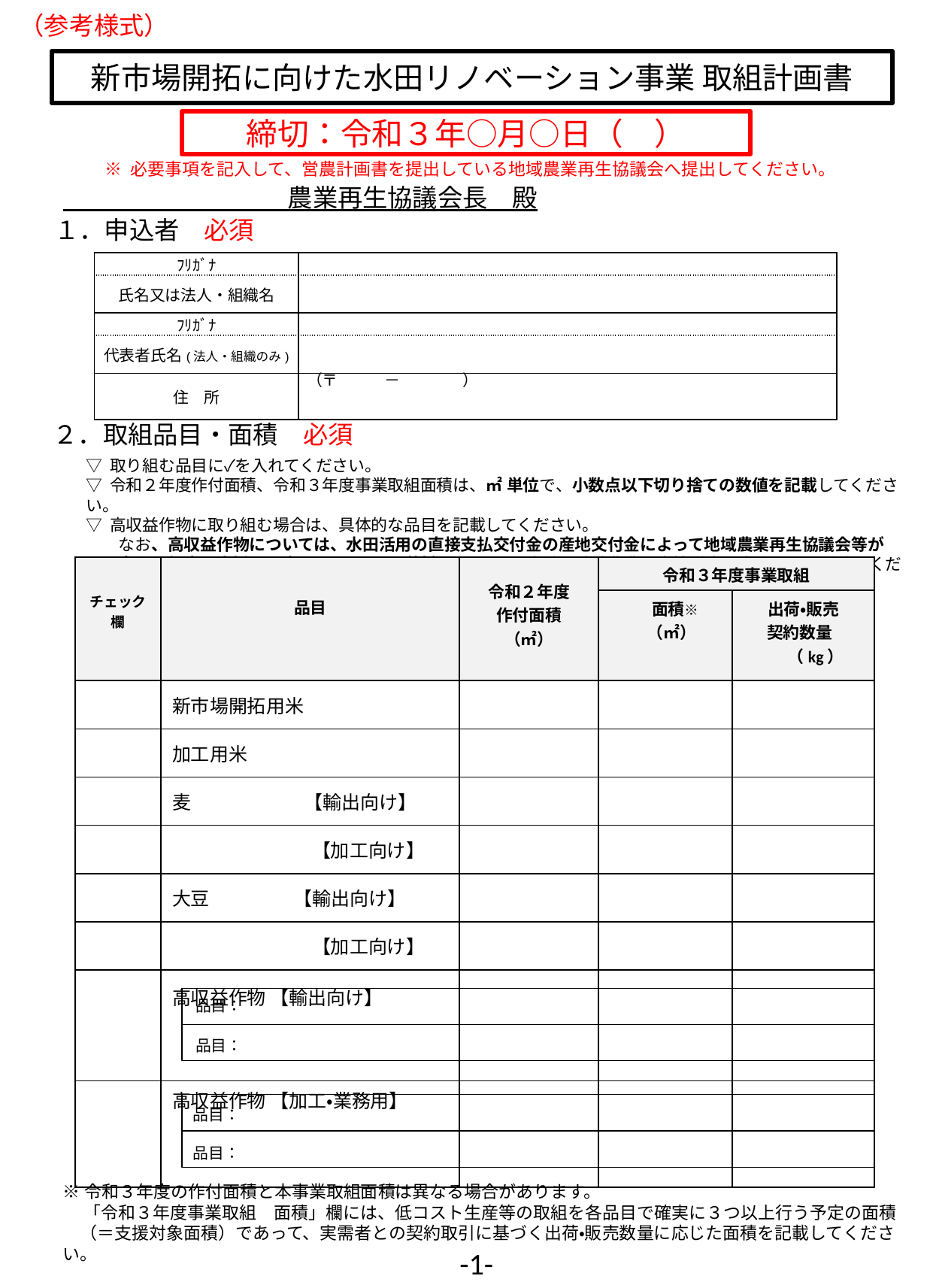

（参考様式）
新市場開拓に向けた水田リノベーション事業 取組計画書
締切：令和３年○月○日（　）
※ 必要事項を記入して、営農計画書を提出している地域農業再生協議会へ提出してください。
　　　　　　　　　農業再生協議会長　殿

１．申込者　必須
| ﾌﾘｶﾞﾅ |  |
| --- | --- |
| 氏名又は法人・組織名 |  |
| ﾌﾘｶﾞﾅ |  |
| 代表者氏名(法人・組織のみ) |  |
| 住　所 | （〒　　　－　　　　） |
２．取組品目・面積　必須
▽ 取り組む品目に✓を入れてください。
▽ 令和２年度作付面積、令和３年度事業取組面積は、㎡単位で、小数点以下切り捨ての数値を記載してください。
▽ 高収益作物に取り組む場合は、具体的な品目を記載してください。
　　なお、高収益作物については、水田活用の直接支払交付金の産地交付金によって地域農業再生協議会等が
　　令和３年度に支援を予定している品目が対象ですので、事前に地域農業再生協議会の事務局までご確認ください。

| チェック欄 | 品目 | 令和２年度 作付面積 （㎡） | 令和３年度事業取組 |  |
| --- | --- | --- | --- | --- |
|  |  |  | 面積※ （㎡） | 出荷・販売 契約数量 （kg） |
|  | 新市場開拓用米 |  |  |  |
|  | 加工用米 |  |  |  |
|  | 麦　　　　　　【輸出向け】 |  |  |  |
|  | 【加工向け】 |  |  |  |
|  | 大豆 　　　 　【輸出向け】 |  |  |  |
|  | 【加工向け】 |  |  |  |
|  | 高収益作物 【輸出向け】 |  |  |  |
|  | 高収益作物 【加工・業務用】 |  |  |  |

品目：
品目：

品目：
品目：
※令和３年度の作付面積と本事業取組面積は異なる場合があります。
　 「令和３年度事業取組　面積」欄には、低コスト生産等の取組を各品目で確実に３つ以上行う予定の面積
　（＝支援対象面積）であって、実需者との契約取引に基づく出荷・販売数量に応じた面積を記載してください。
-1-